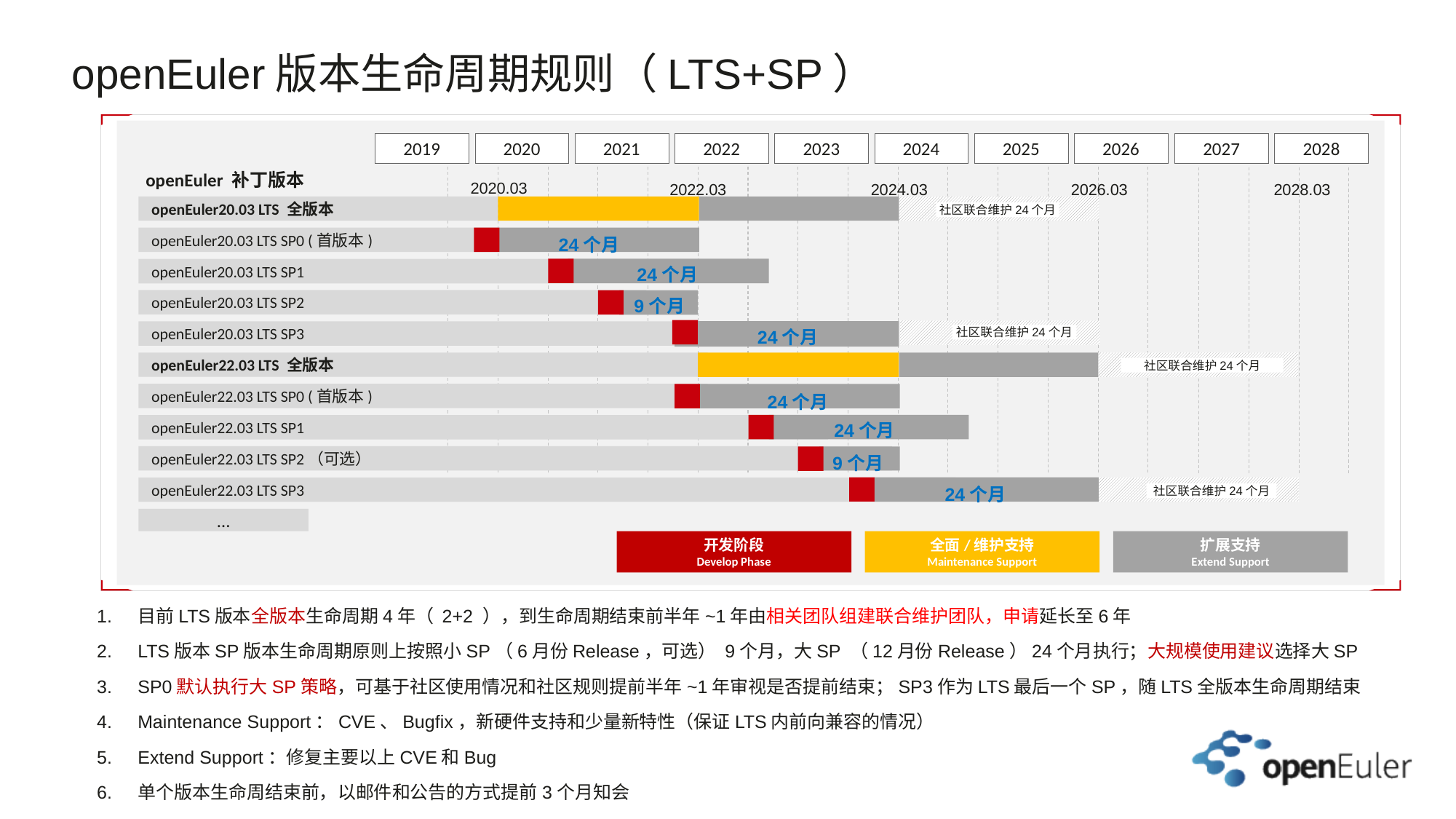

openEuler版本生命周期规则（LTS+SP）

2019
2020
2021
2022
2023
2024
2025
2026
2027
2028
openEuler 补丁版本
2020.03
2022.03
2024.03
2026.03
2028.03
openEuler20.03 LTS 全版本

社区联合维护24个月
openEuler20.03 LTS SP0 (首版本)

24个月

openEuler20.03 LTS SP1
24个月
openEuler20.03 LTS SP2

9个月

社区联合维护24个月

openEuler20.03 LTS SP3
24个月
openEuler22.03 LTS 全版本

社区联合维护24个月
openEuler22.03 LTS SP0 (首版本)

24个月

openEuler22.03 LTS SP1
24个月
openEuler22.03 LTS SP2（可选）

9个月

社区联合维护24个月
openEuler22.03 LTS SP3
24个月
…
开发阶段
Develop Phase
扩展支持
Extend Support
全面/维护支持
Maintenance Support
目前LTS版本全版本生命周期4年（ 2+2 ），到生命周期结束前半年~1年由相关团队组建联合维护团队，申请延长至6年
LTS版本SP版本生命周期原则上按照小SP（6月份Release，可选） 9个月，大SP （12月份Release）24个月执行；大规模使用建议选择大SP
SP0默认执行大SP策略，可基于社区使用情况和社区规则提前半年~1年审视是否提前结束；SP3作为LTS最后一个SP，随LTS全版本生命周期结束
Maintenance Support：CVE、Bugfix，新硬件支持和少量新特性（保证LTS内前向兼容的情况）
Extend Support：修复主要以上CVE和Bug
单个版本生命周结束前，以邮件和公告的方式提前3个月知会